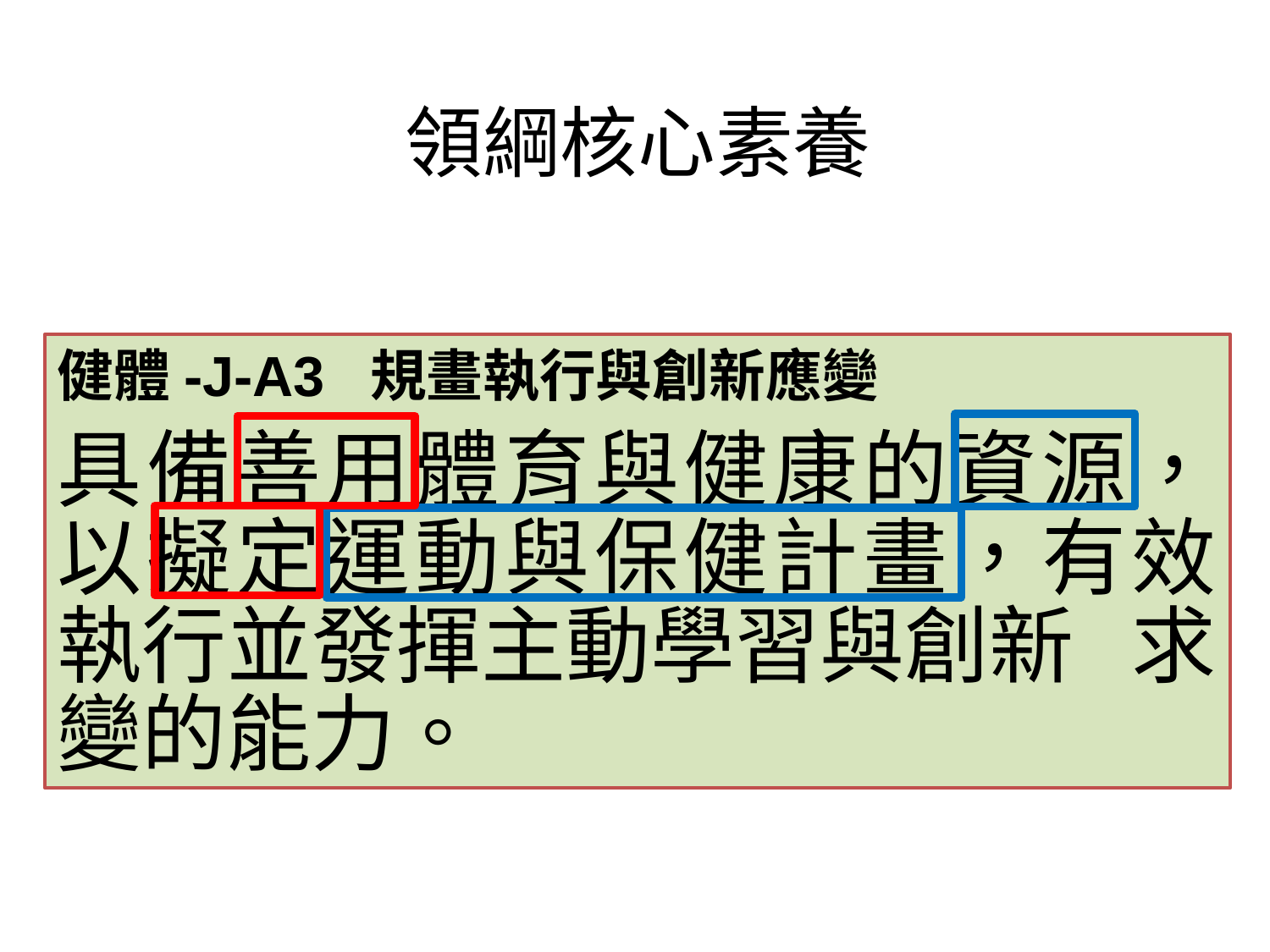

# 領綱核心素養
健體-J-A3  規畫執行與創新應變
具備善用體育與健康的資源，以擬定運動與保健計畫，有效執行並發揮主動學習與創新   求變的能力。

終身
學習